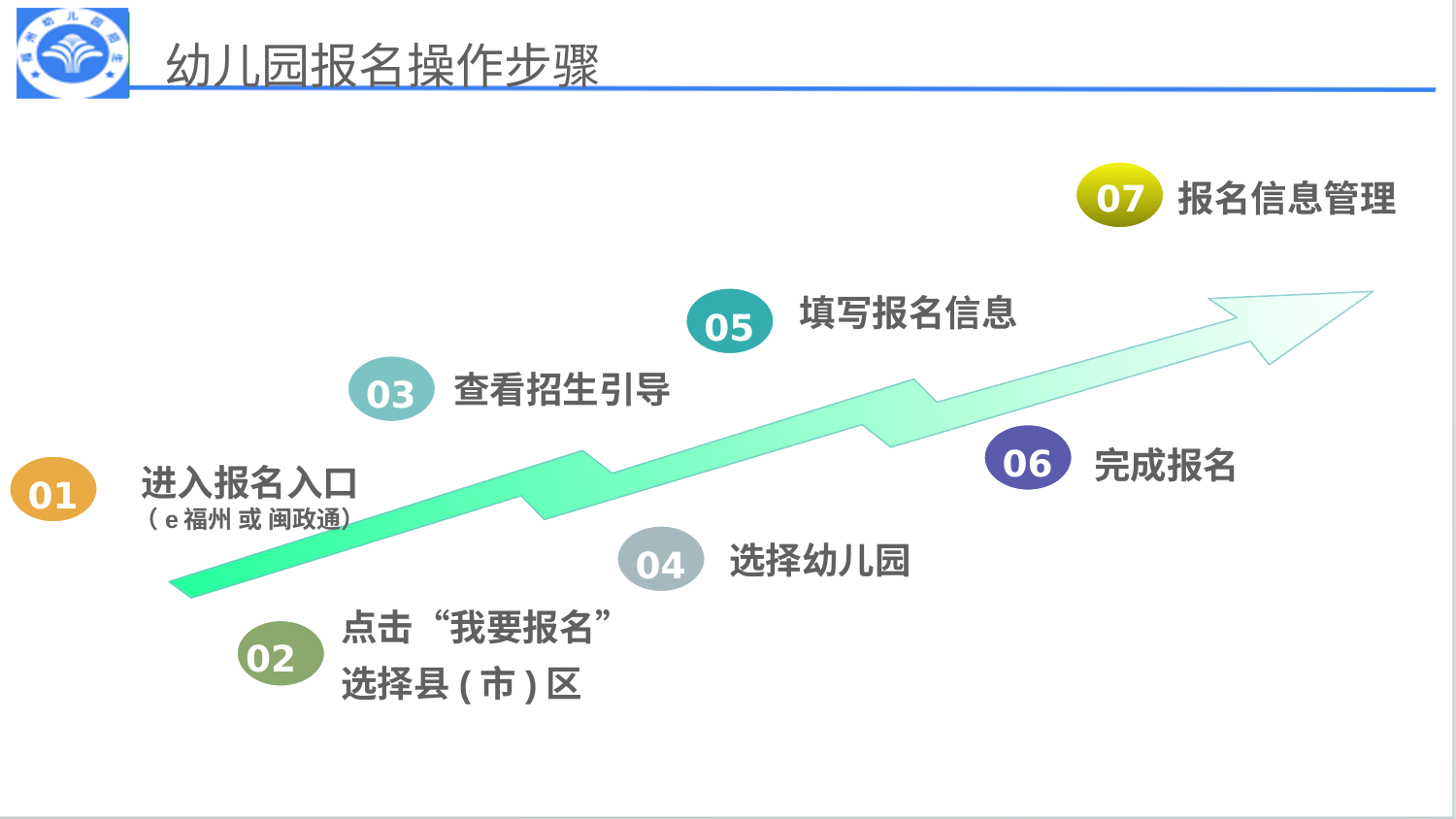

幼儿园报名操作步骤

07
报名信息管理
填写报名信息

05

03
查看招生引导

进入报名入口
（e福州 或 闽政通）

01

06
完成报名

选择幼儿园
04
点击“我要报名”
选择县(市)区

02